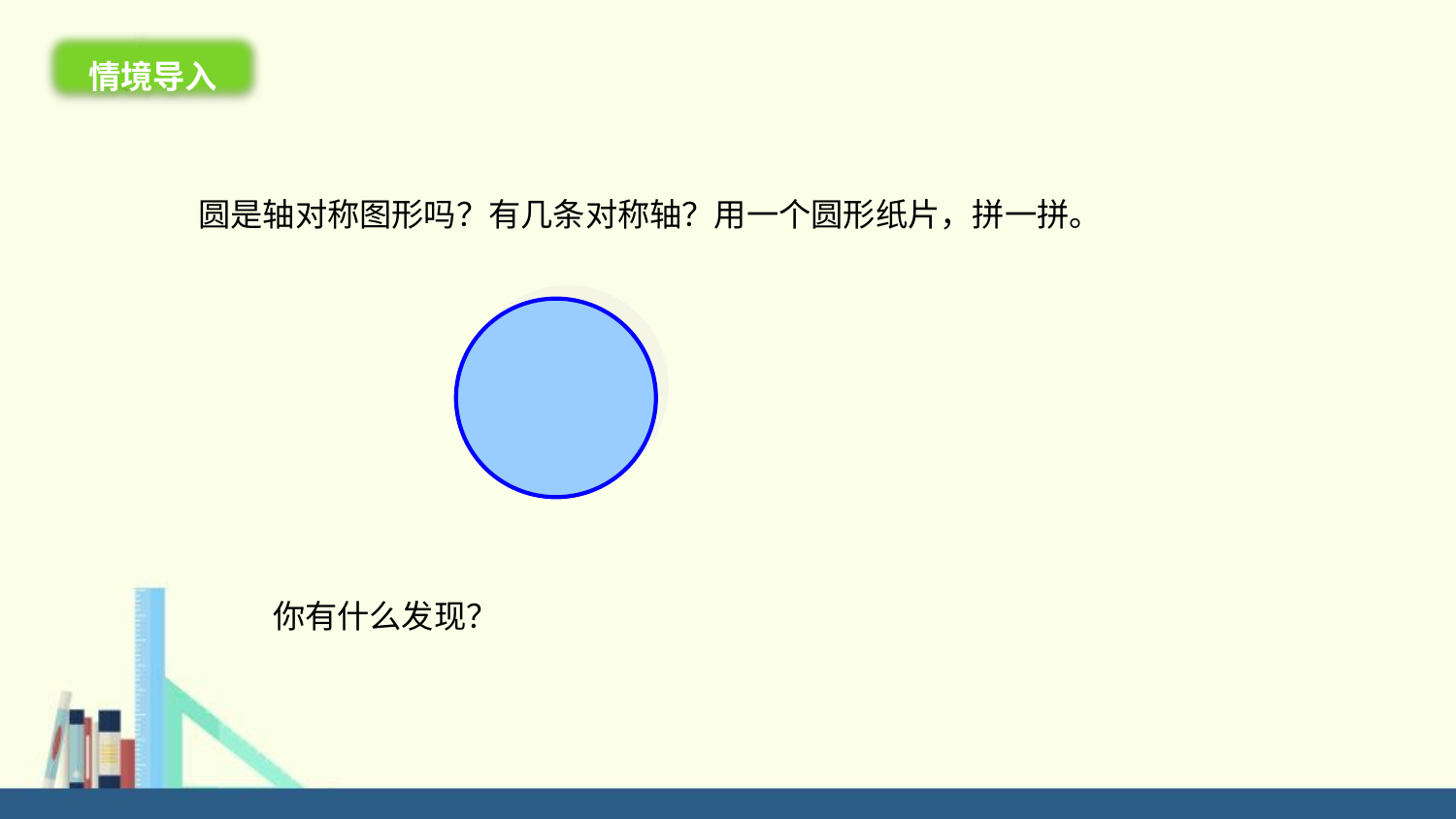

情境导入
圆是轴对称图形吗？有几条对称轴？用一个圆形纸片，拼一拼。

你有什么发现？